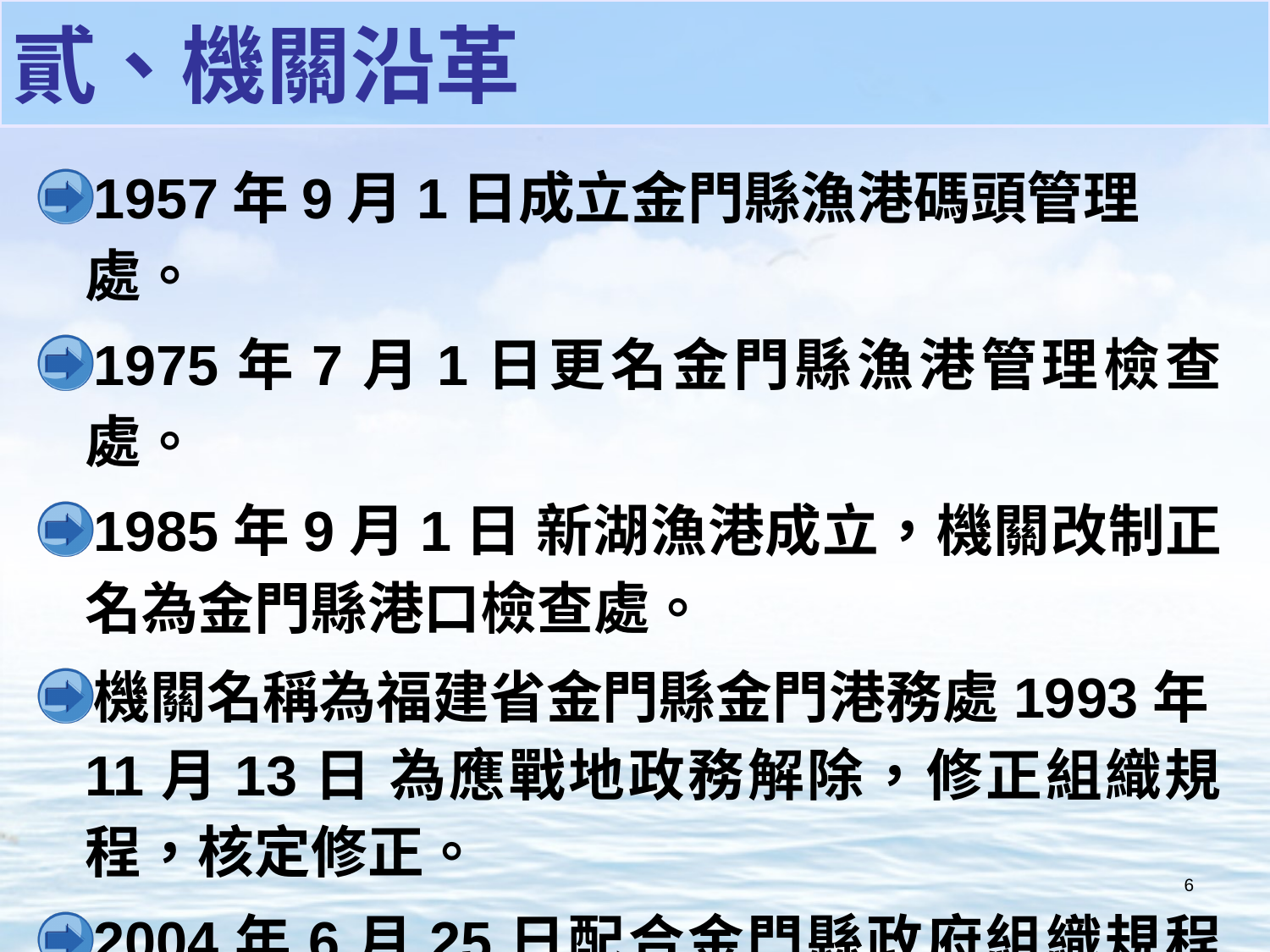

貳、機關沿革
1957年9月1日成立金門縣漁港碼頭管理處。
1975年7月1日更名金門縣漁港管理檢查處。
1985年9月1日 新湖漁港成立，機關改制正名為金門縣港口檢查處。
機關名稱為福建省金門縣金門港務處1993年11月13日 為應戰地政務解除，修正組織規程，核定修正。
2004年6月25日配合金門縣政府組織規程修正，機關核定正名為「金門縣港務處」。

6